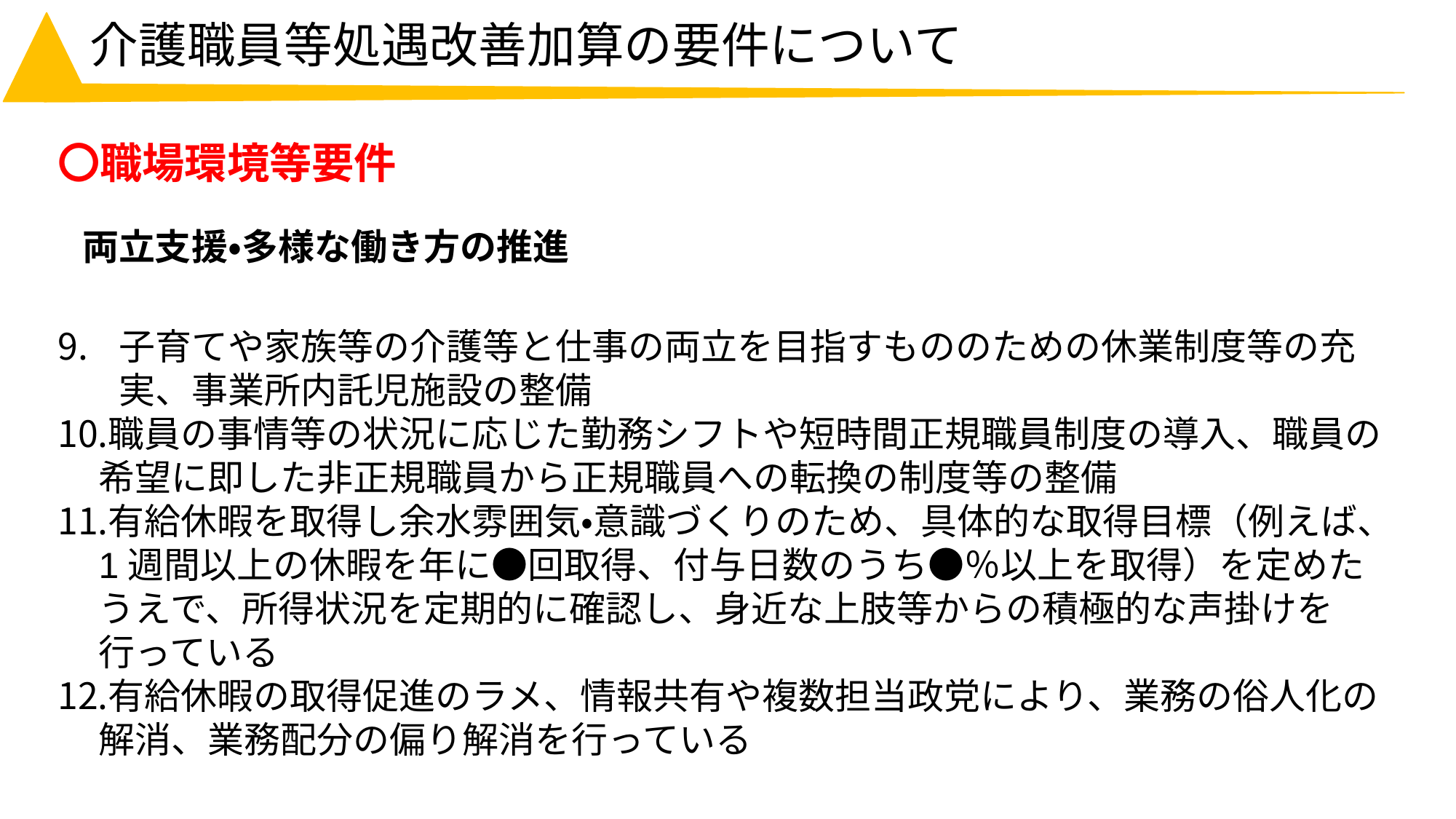

# 介護職員等処遇改善加算の要件について
〇職場環境等要件
両立支援・多様な働き方の推進
子育てや家族等の介護等と仕事の両立を目指すもののための休業制度等の充実、事業所内託児施設の整備
職員の事情等の状況に応じた勤務シフトや短時間正規職員制度の導入、職員の希望に即した非正規職員から正規職員への転換の制度等の整備
有給休暇を取得し余水雰囲気・意識づくりのため、具体的な取得目標（例えば、1週間以上の休暇を年に●回取得、付与日数のうち●％以上を取得）を定めたうえで、所得状況を定期的に確認し、身近な上肢等からの積極的な声掛けを行っている
有給休暇の取得促進のラメ、情報共有や複数担当政党により、業務の俗人化の解消、業務配分の偏り解消を行っている